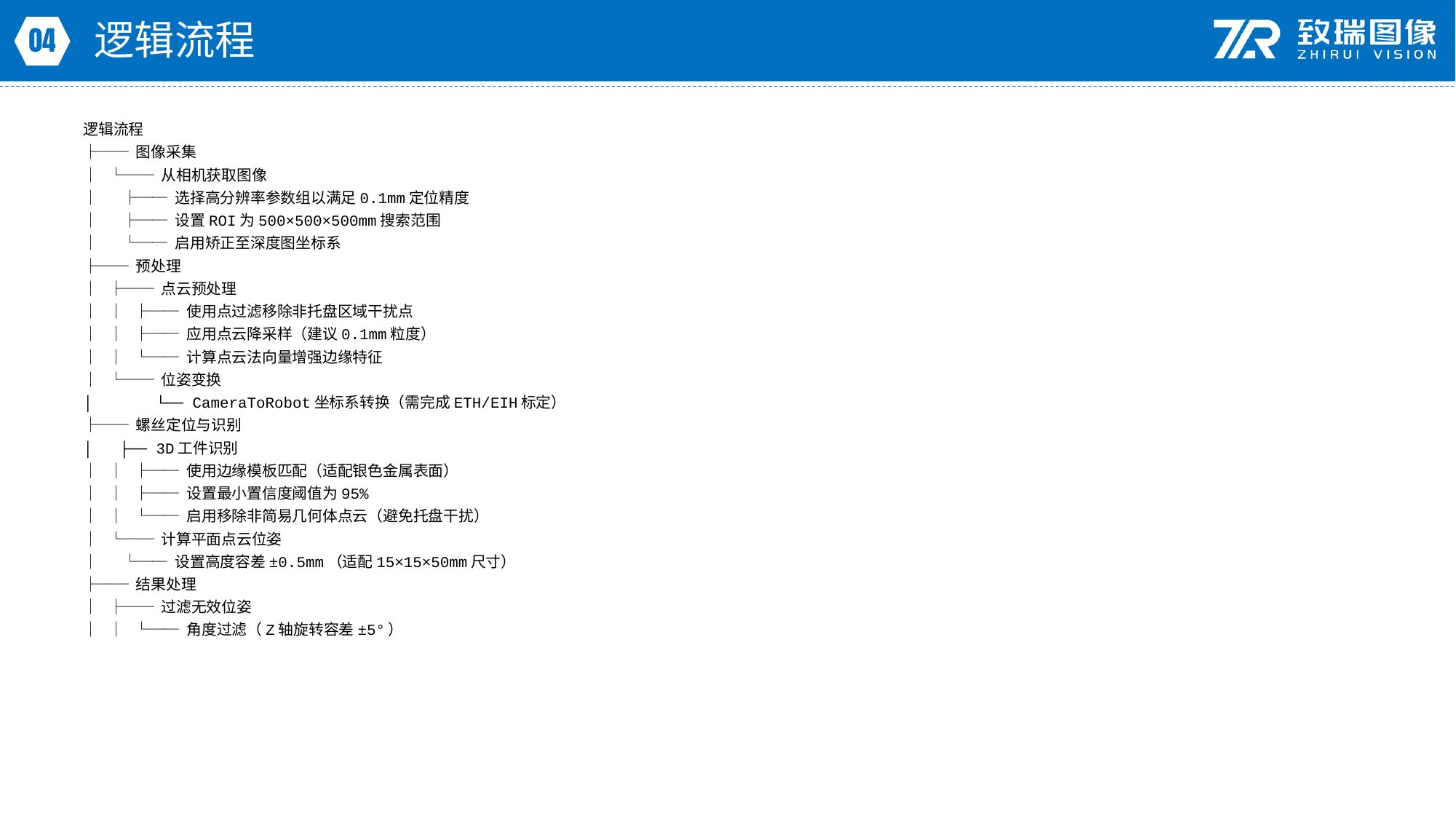

逻辑流程
04

逻辑流程
├── 图像采集
│   └── 从相机获取图像
│       ├── 选择高分辨率参数组以满足0.1mm定位精度
│       ├── 设置ROI为500×500×500mm搜索范围
│       └── 启用矫正至深度图坐标系
├── 预处理
│   ├── 点云预处理
│   │   ├── 使用点过滤移除非托盘区域干扰点
│   │   ├── 应用点云降采样（建议0.1mm粒度）
│   │   └── 计算点云法向量增强边缘特征
│   └── 位姿变换
│       └── CameraToRobot坐标系转换（需完成ETH/EIH标定）
├── 螺丝定位与识别
│   ├── 3D工件识别
│   │   ├── 使用边缘模板匹配（适配银色金属表面）
│   │   ├── 设置最小置信度阈值为95%
│   │   └── 启用移除非简易几何体点云（避免托盘干扰）
│   └── 计算平面点云位姿
│       └── 设置高度容差±0.5mm（适配15×15×50mm尺寸）
├── 结果处理
│   ├── 过滤无效位姿
│   │   └── 角度过滤（Z轴旋转容差±5°）